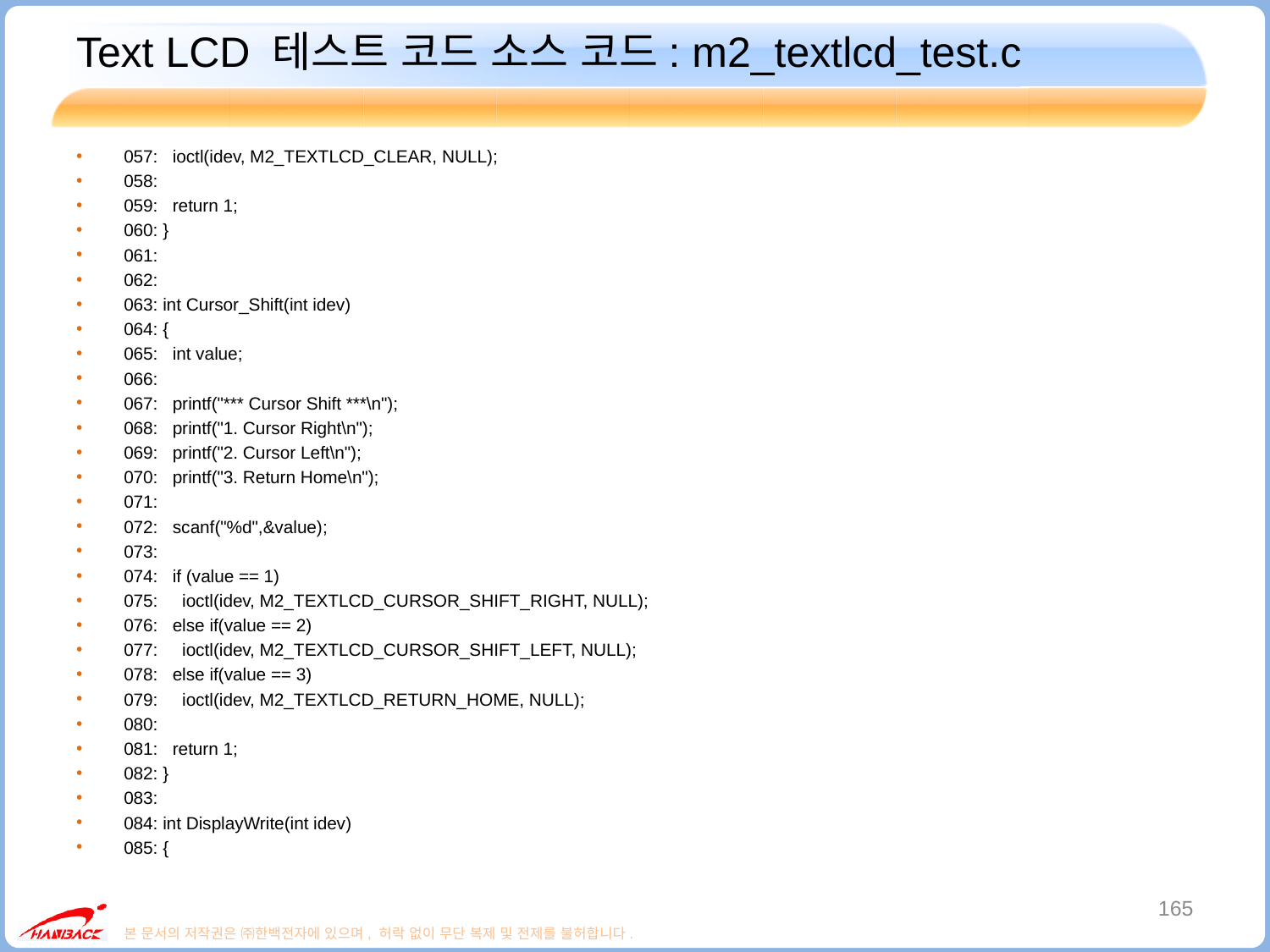

# Text LCD 테스트 코드 소스 코드: m2_textlcd_test.c
057:   ioctl(idev, M2_TEXTLCD_CLEAR, NULL);
058:
059:   return 1;
060: }
061:
062:
063: int Cursor_Shift(int idev)
064: {
065:   int value;
066:
067:   printf("*** Cursor Shift ***\n");
068:   printf("1. Cursor Right\n");
069:   printf("2. Cursor Left\n");
070:   printf("3. Return Home\n");
071:
072:   scanf("%d",&value);
073:
074:   if (value == 1)
075:     ioctl(idev, M2_TEXTLCD_CURSOR_SHIFT_RIGHT, NULL);
076:   else if(value == 2)
077:     ioctl(idev, M2_TEXTLCD_CURSOR_SHIFT_LEFT, NULL);
078:   else if(value == 3)
079:     ioctl(idev, M2_TEXTLCD_RETURN_HOME, NULL);
080:
081:   return 1;
082: }
083:
084: int DisplayWrite(int idev)
085: {
165